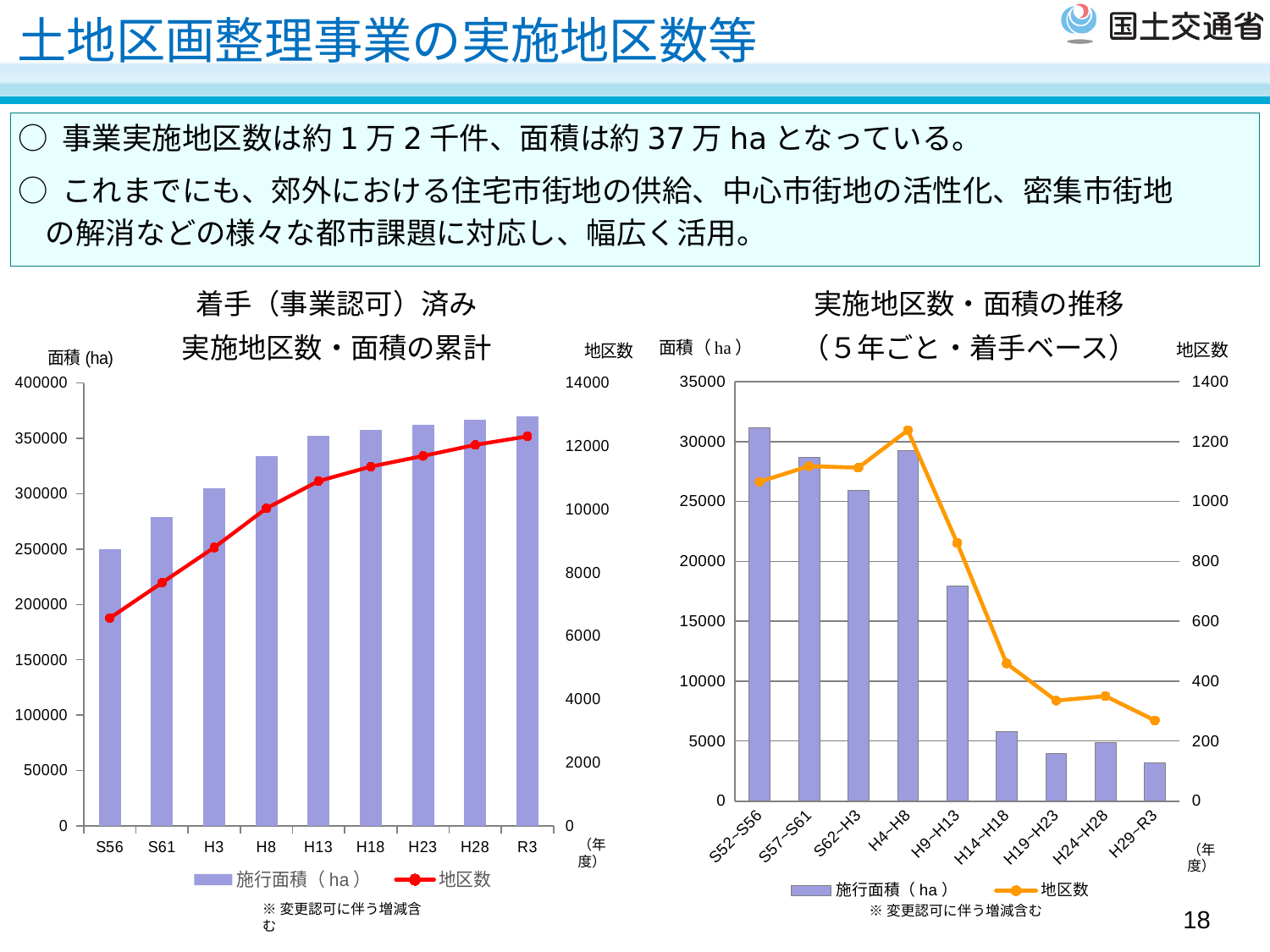

土地区画整理事業の実施地区数等
○ 事業実施地区数は約1万2千件、面積は約37万haとなっている。
○ これまでにも、郊外における住宅市街地の供給、中心市街地の活性化、密集市街地
   の解消などの様々な都市課題に対応し、幅広く活用。
着手（事業認可）済み
実施地区数・面積の累計
実施地区数・面積の推移
（５年ごと・着手ベース）
（年度）
※変更認可に伴う増減含む

### Chart

| Category | 施行面積（ha） | 地区数 |
|---|---|---|
| S56 | 250279.49288799908 | 6569.0 |
| S61 | 278970.254922999 | 7687.0 |
| H3 | 304909.824946999 | 8800.0 |
| H8 | 334193.36437199905 | 10038.0 |
| H13 | 352123.46409299906 | 10900.0 |
| H18 | 357956.68073799904 | 11359.0 |
| H23 | 361903.99368999904 | 11694.0 |
| H28 | 366819.11344199907 | 12044.0 |
| R3 | 369995.1624669991 | 12313.0 |

### Chart:

| Category | 施行面積（ha） | 地区数 |
|---|---|---|
| S52~S56 | 31205.02521900001 | 1066.0 |
| S57~S61 | 28690.76203499999 | 1118.0 |
| S62~H3 | 25939.570024000026 | 1113.0 |
| H4~H8 | 29283.539425000006 | 1238.0 |
| H9~H13 | 17930.09972100002 | 862.0 |
| H14~H18 | 5833.2166450000095 | 459.0 |
| H19~H23 | 3947.312952000002 | 335.0 |
| H24~H28 | 4915.119752 | 350.0 |
| H29~R3 | 3176.0490249999993 | 269.0 |
（年度）
※変更認可に伴う増減含む
18